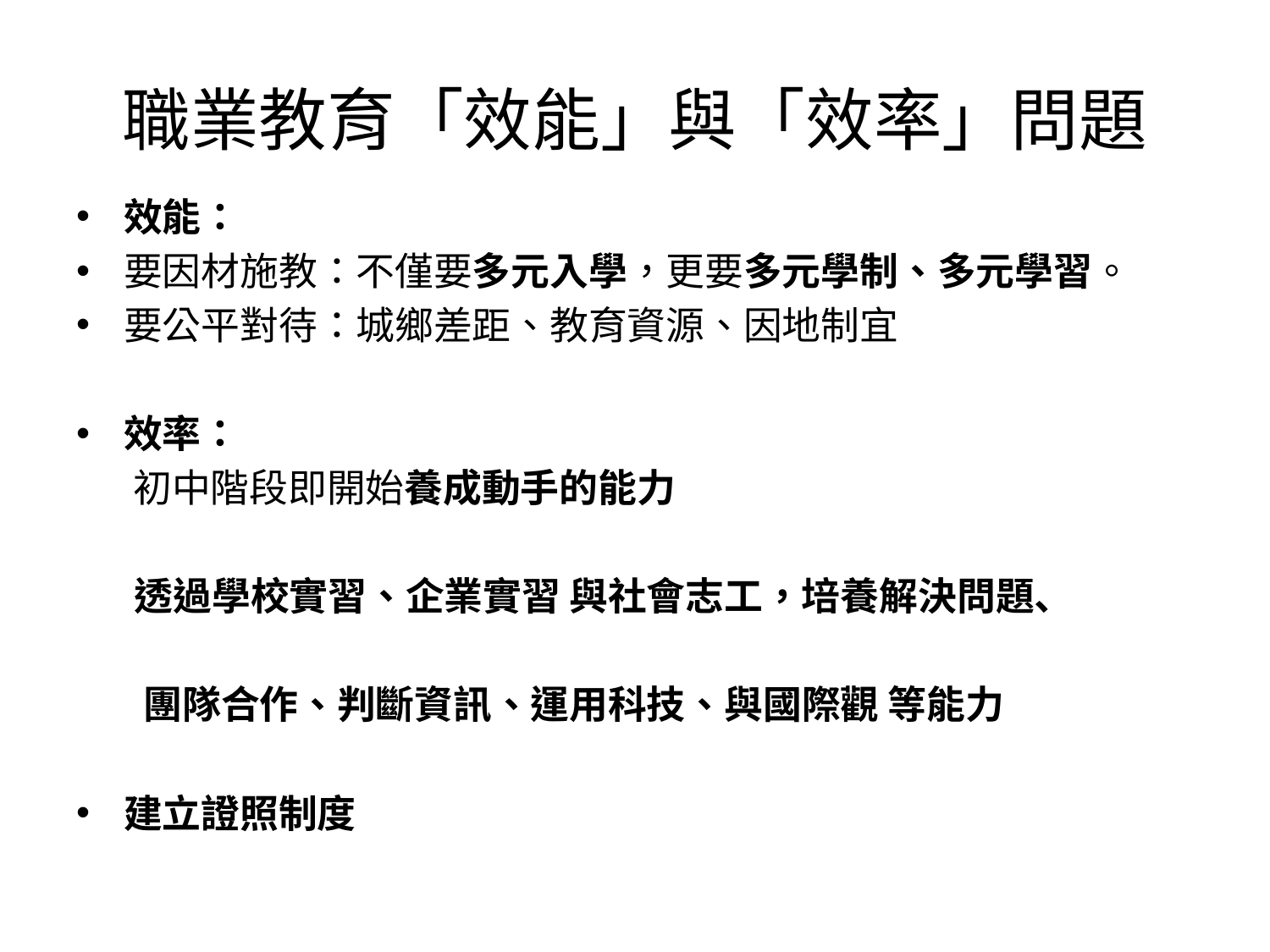

# 職業教育「效能」與「效率」問題
效能：
要因材施教：不僅要多元入學，更要多元學制、多元學習。
要公平對待：城鄉差距、教育資源、因地制宜

效率：
      初中階段即開始養成動手的能力

      透過學校實習、企業實習 與社會志工，培養解決問題、

       團隊合作、判斷資訊、運用科技、與國際觀 等能力

建立證照制度